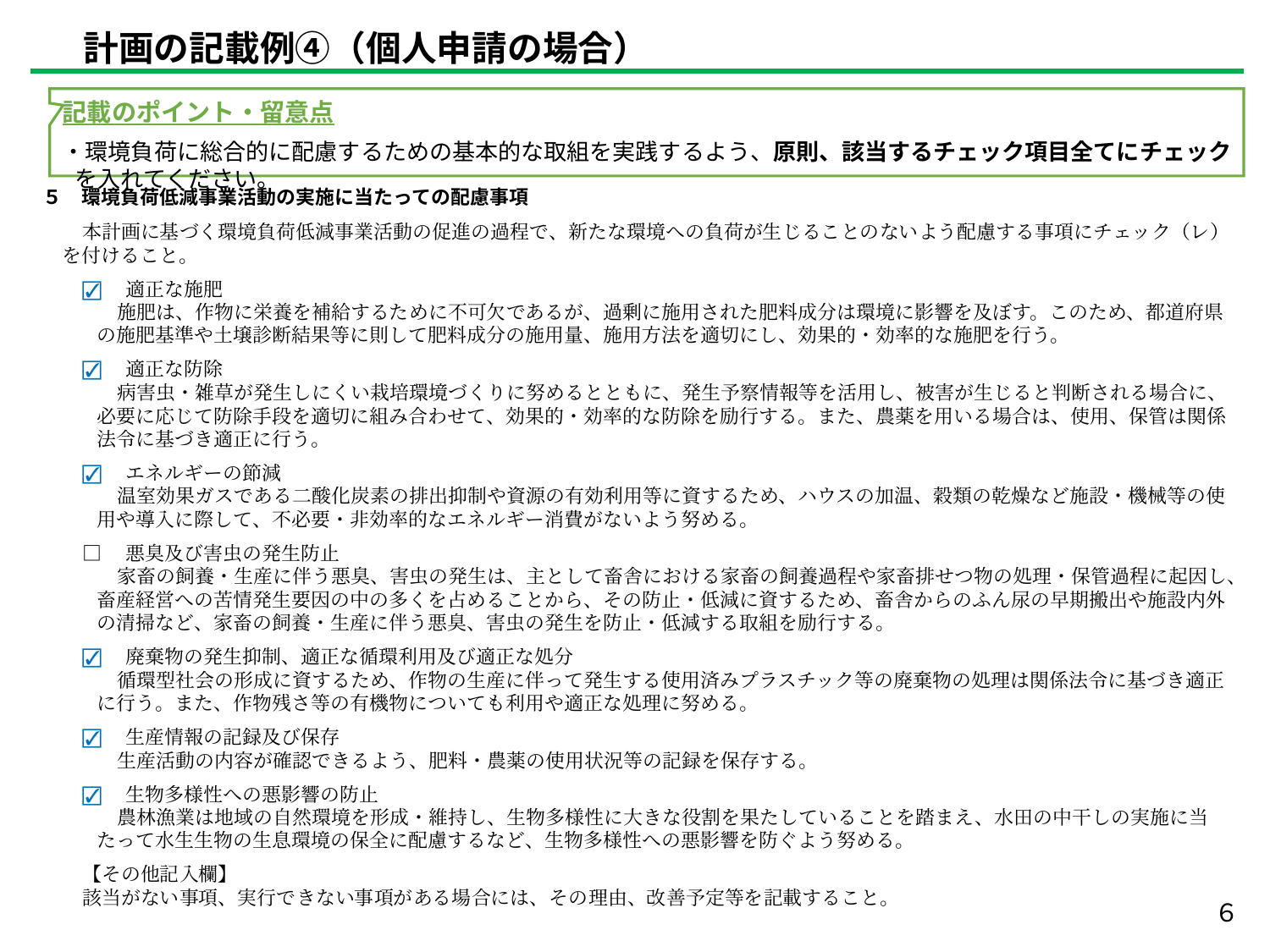

計画の記載例④（個人申請の場合）
記載のポイント・留意点
・環境負荷に総合的に配慮するための基本的な取組を実践するよう、原則、該当するチェック項目全てにチェックを入れてください。
５　環境負荷低減事業活動の実施に当たっての配慮事項
本計画に基づく環境負荷低減事業活動の促進の過程で、新たな環境への負荷が生じることのないよう配慮する事項にチェック（レ）を付けること。
☑　適正な施肥
施肥は、作物に栄養を補給するために不可欠であるが、過剰に施用された肥料成分は環境に影響を及ぼす。このため、都道府県の施肥基準や土壌診断結果等に則して肥料成分の施用量、施用方法を適切にし、効果的・効率的な施肥を行う。
☑　適正な防除
病害虫・雑草が発生しにくい栽培環境づくりに努めるとともに、発生予察情報等を活用し、被害が生じると判断される場合に、必要に応じて防除手段を適切に組み合わせて、効果的・効率的な防除を励行する。また、農薬を用いる場合は、使用、保管は関係法令に基づき適正に行う。
☑　エネルギーの節減
温室効果ガスである二酸化炭素の排出抑制や資源の有効利用等に資するため、ハウスの加温、穀類の乾燥など施設・機械等の使用や導入に際して、不必要・非効率的なエネルギー消費がないよう努める。
□　悪臭及び害虫の発生防止
家畜の飼養・生産に伴う悪臭、害虫の発生は、主として畜舎における家畜の飼養過程や家畜排せつ物の処理・保管過程に起因し、畜産経営への苦情発生要因の中の多くを占めることから、その防止・低減に資するため、畜舎からのふん尿の早期搬出や施設内外の清掃など、家畜の飼養・生産に伴う悪臭、害虫の発生を防止・低減する取組を励行する。
☑　廃棄物の発生抑制、適正な循環利用及び適正な処分
循環型社会の形成に資するため、作物の生産に伴って発生する使用済みプラスチック等の廃棄物の処理は関係法令に基づき適正に行う。また、作物残さ等の有機物についても利用や適正な処理に努める。
☑　生産情報の記録及び保存
生産活動の内容が確認できるよう、肥料・農薬の使用状況等の記録を保存する。
☑　生物多様性への悪影響の防止
農林漁業は地域の自然環境を形成・維持し、生物多様性に大きな役割を果たしていることを踏まえ、水田の中干しの実施に当たって水生生物の生息環境の保全に配慮するなど、生物多様性への悪影響を防ぐよう努める。
【その他記入欄】
該当がない事項、実行できない事項がある場合には、その理由、改善予定等を記載すること。
６